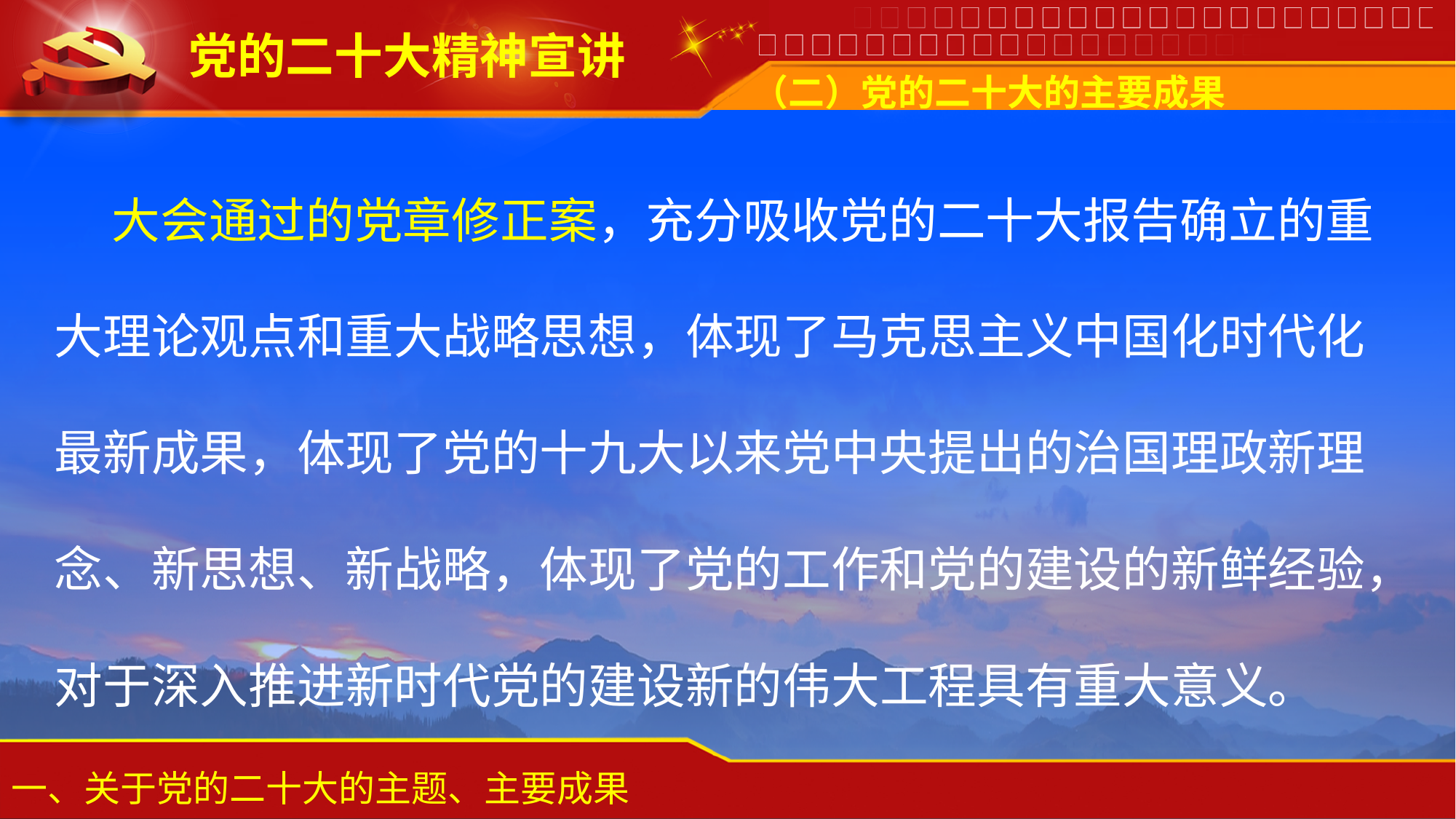

党的二十大精神宣讲
（二）党的二十大的主要成果
     大会通过的党章修正案，充分吸收党的二十大报告确立的重大理论观点和重大战略思想，体现了马克思主义中国化时代化最新成果，体现了党的十九大以来党中央提出的治国理政新理念、新思想、新战略，体现了党的工作和党的建设的新鲜经验，对于深入推进新时代党的建设新的伟大工程具有重大意义。
一、关于党的二十大的主题、主要成果